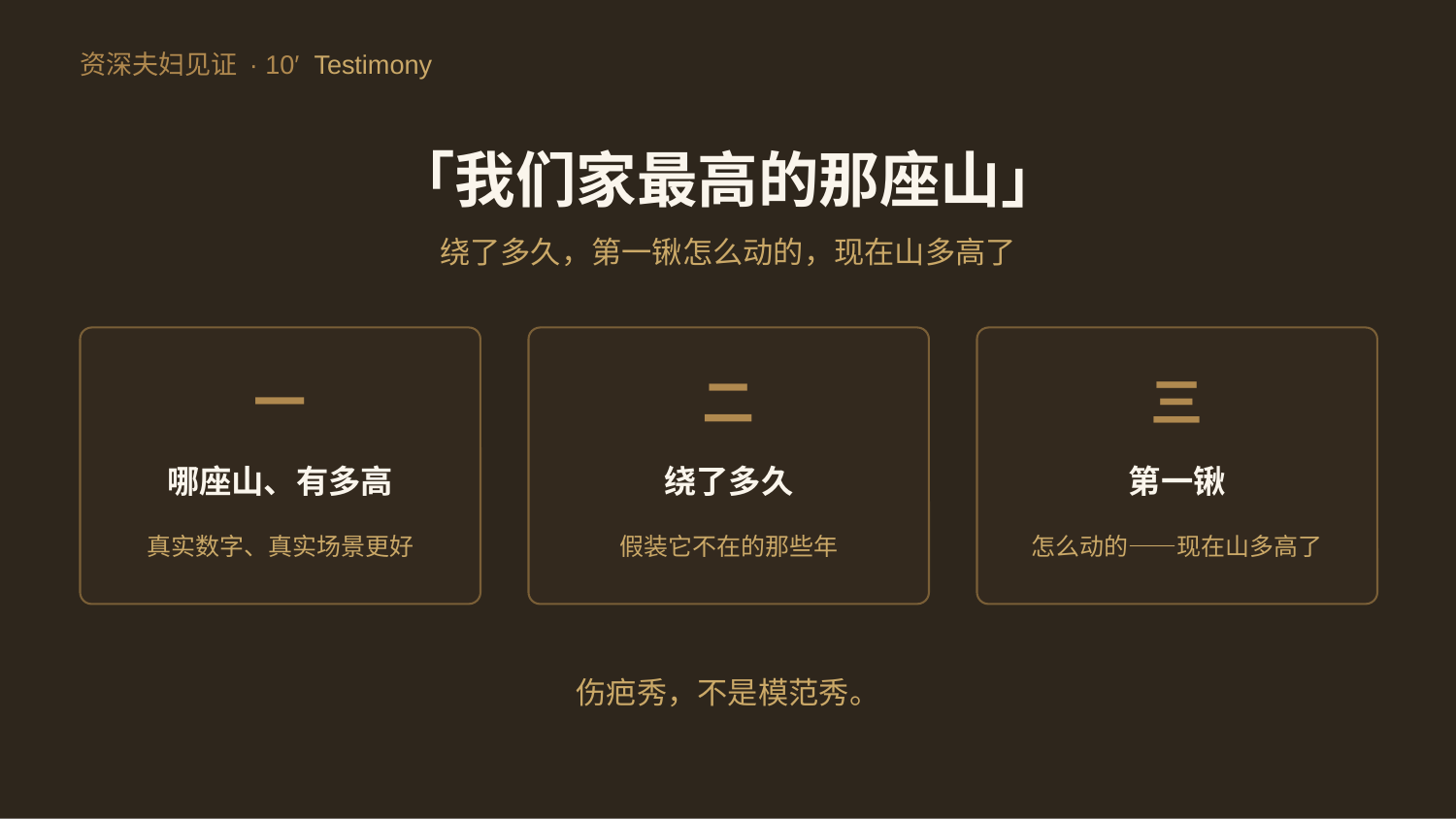

资深夫妇见证 · 10′  Testimony
「我们家最高的那座山」
绕了多久，第一锹怎么动的，现在山多高了

一
二
三
哪座山、有多高
绕了多久
第一锹
真实数字、真实场景更好
假装它不在的那些年
怎么动的——现在山多高了
伤疤秀，不是模范秀。